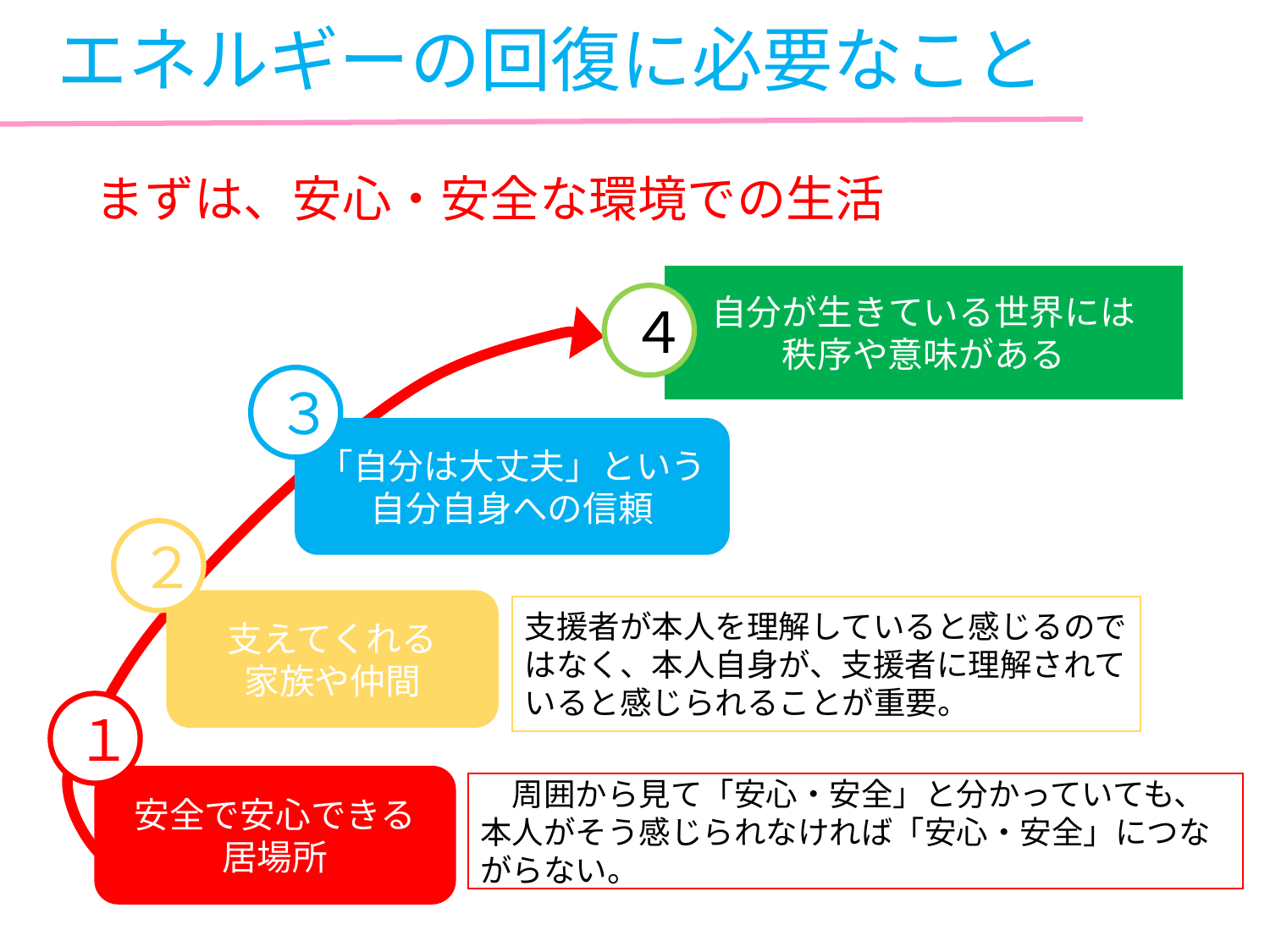

エネルギーの回復に必要なこと
まずは、安心・安全な環境での生活
自分が生きている世界には
秩序や意味がある
４

３
「自分は大丈夫」という
自分自身への信頼
２
支えてくれる
家族や仲間
支援者が本人を理解していると感じるのではなく、本人自身が、支援者に理解されていると感じられることが重要。
１
安全で安心できる
居場所
　周囲から見て「安心・安全」と分かっていても、本人がそう感じられなければ「安心・安全」につながらない。